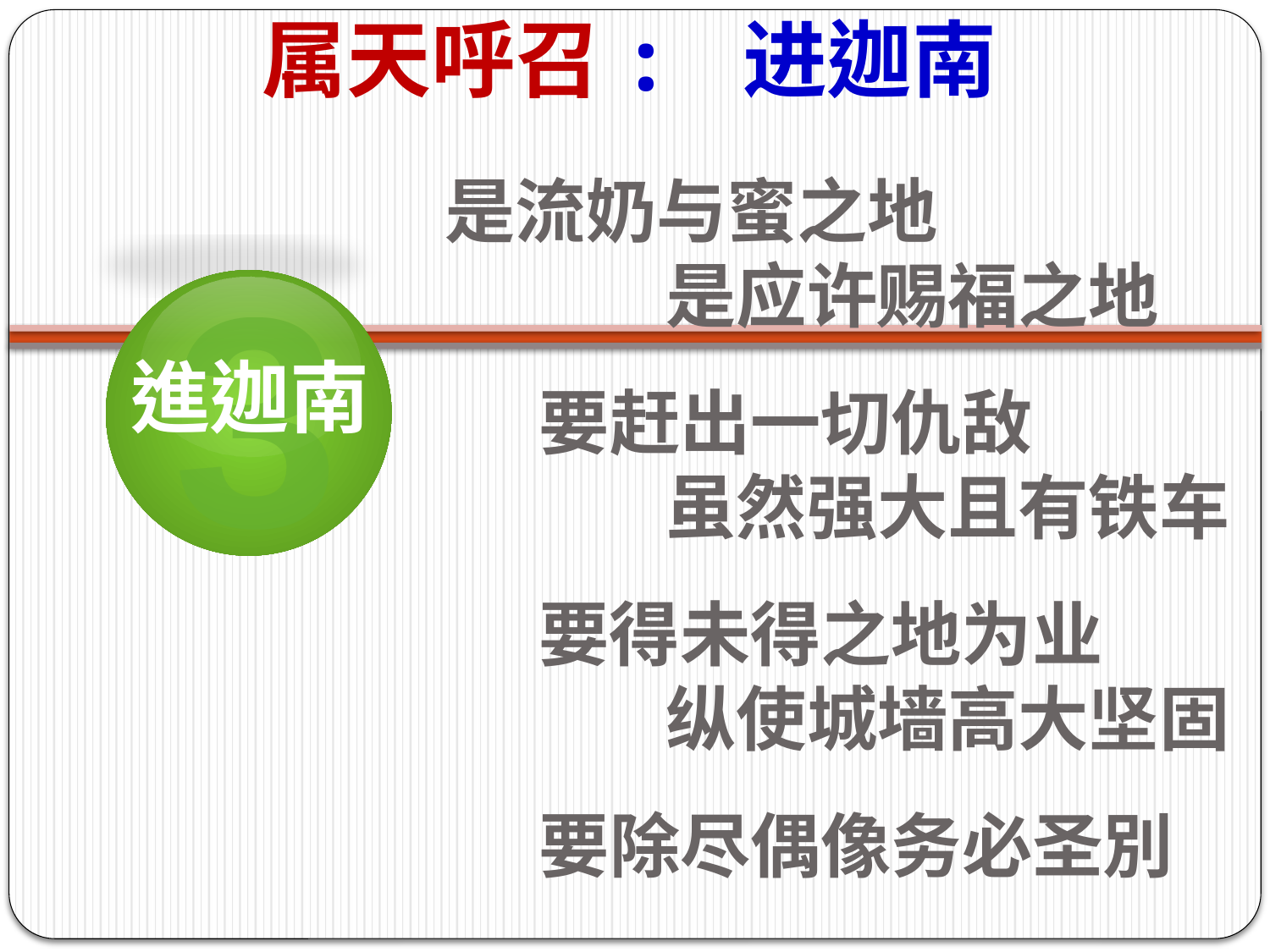

属天呼召: 进迦南
# 是流奶与蜜之地 是应许赐福之地 要赶出一切仇敌 虽然强大且有铁车 要得未得之地为业 纵使城墙高大坚固 要除尽偶像务必圣別
3

進迦南